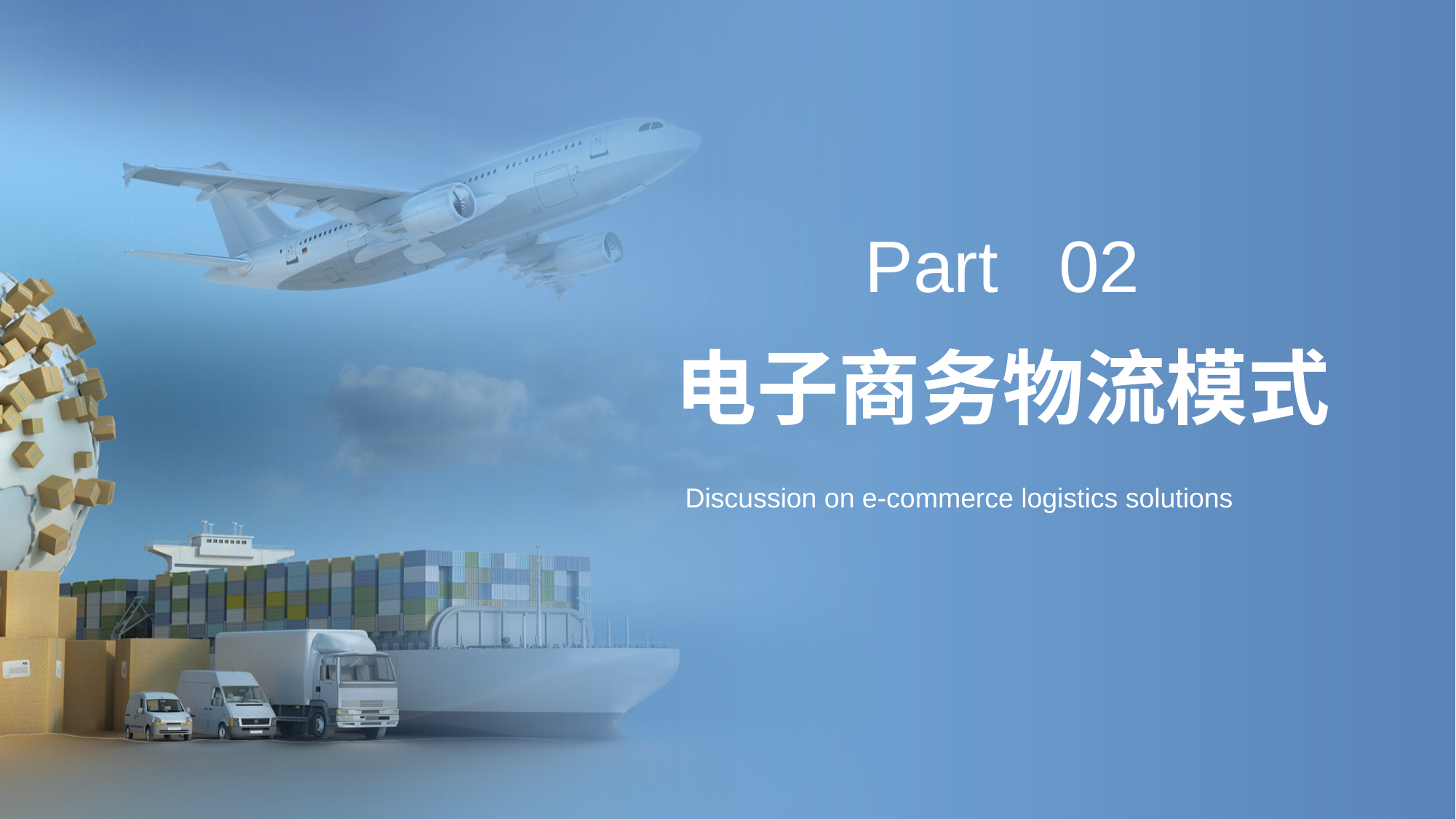

Part   02
# 电子商务物流模式

Discussion on e-commerce logistics solutions